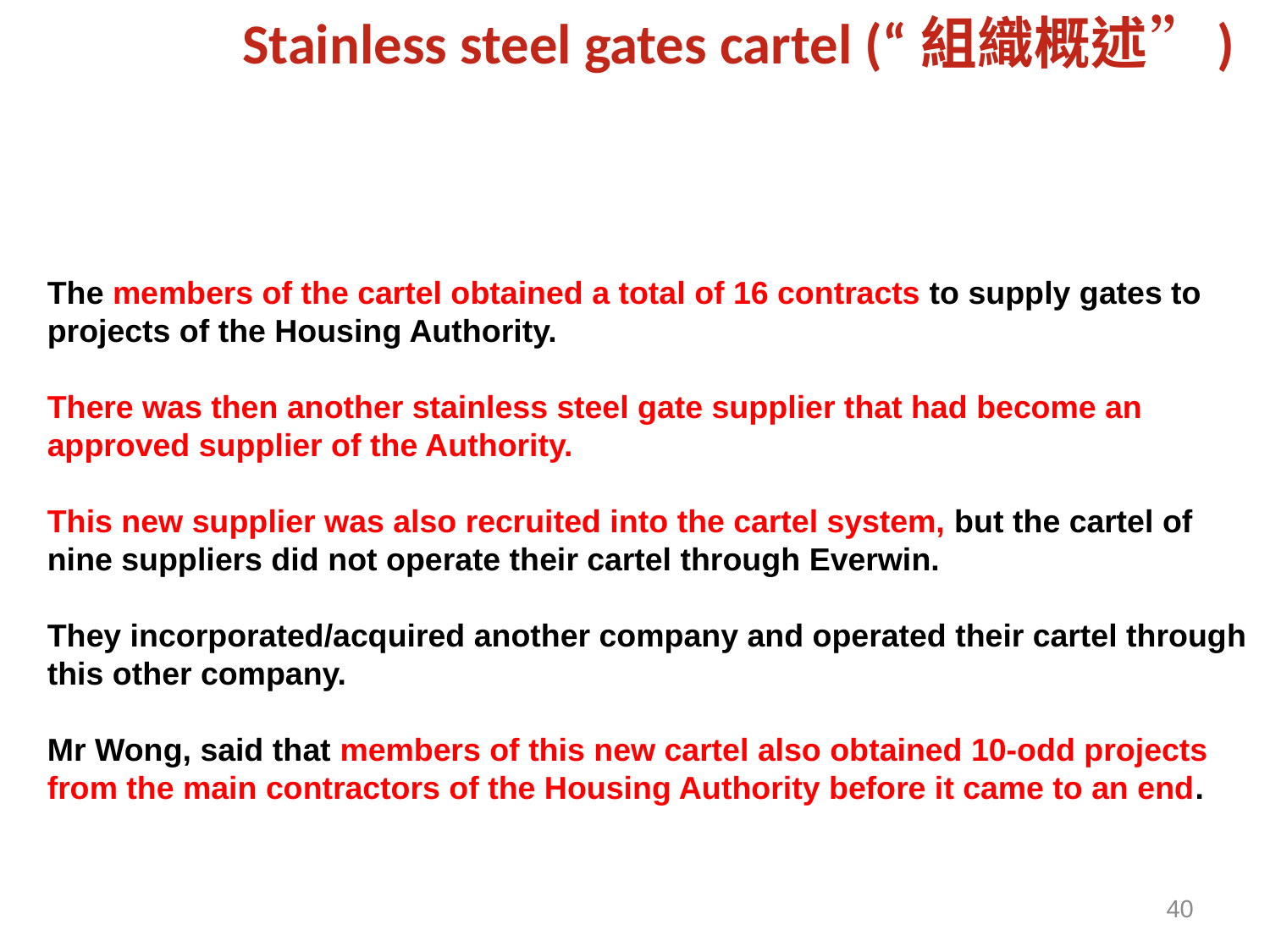

# Stainless steel gates cartel (“組織概述”)
The members of the cartel obtained a total of 16 contracts to supply gates to projects of the Housing Authority.

There was then another stainless steel gate supplier that had become an
approved supplier of the Authority.

This new supplier was also recruited into the cartel system, but the cartel of nine suppliers did not operate their cartel through Everwin.

They incorporated/acquired another company and operated their cartel through this other company.

Mr Wong, said that members of this new cartel also obtained 10-odd projects from the main contractors of the Housing Authority before it came to an end.

40